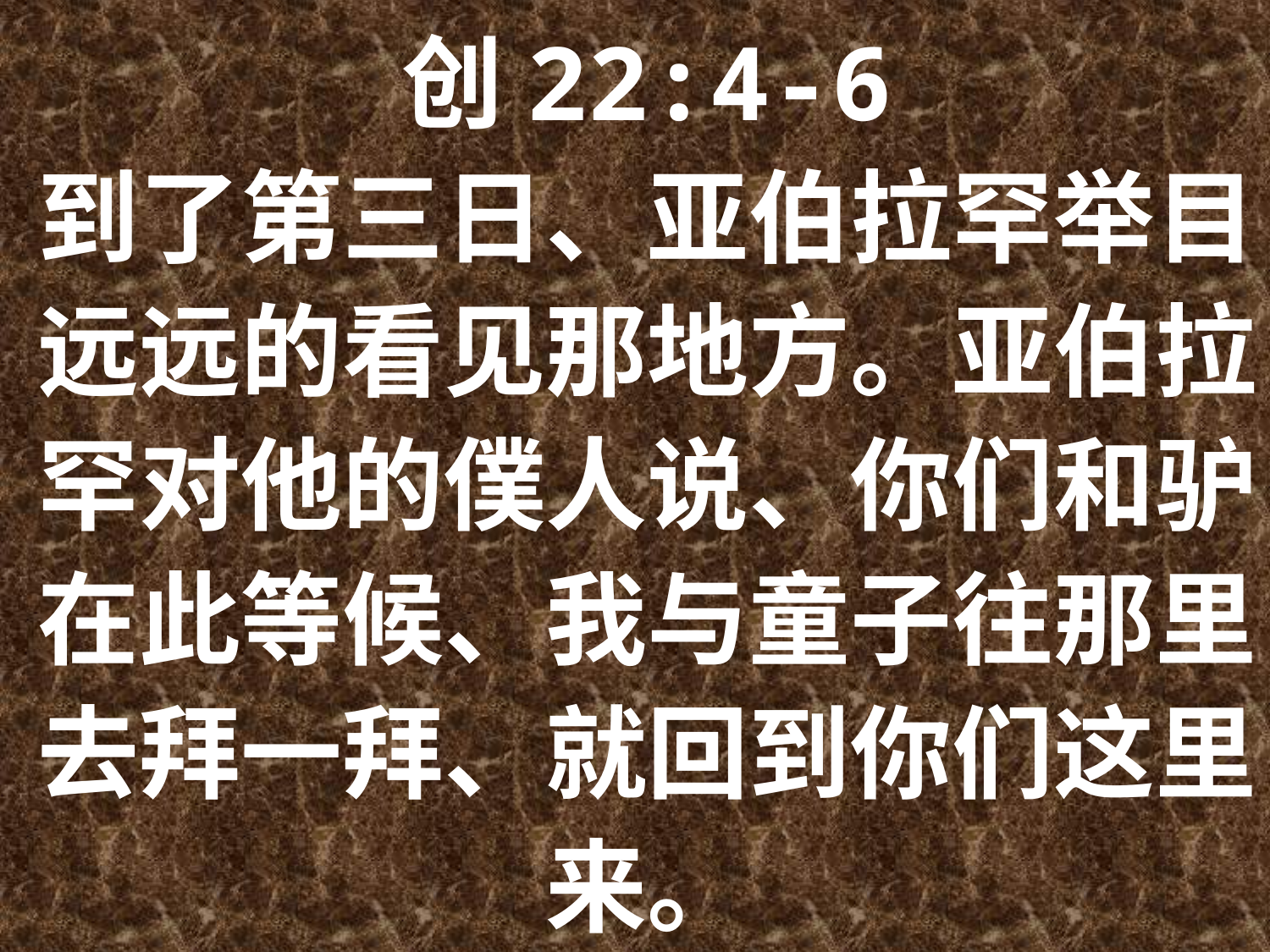

创22:4-6
到了第三日、亚伯拉罕举目远远的看见那地方。亚伯拉罕对他的僕人说、你们和驴在此等候、我与童子往那里去拜一拜、就回到你们这里来。